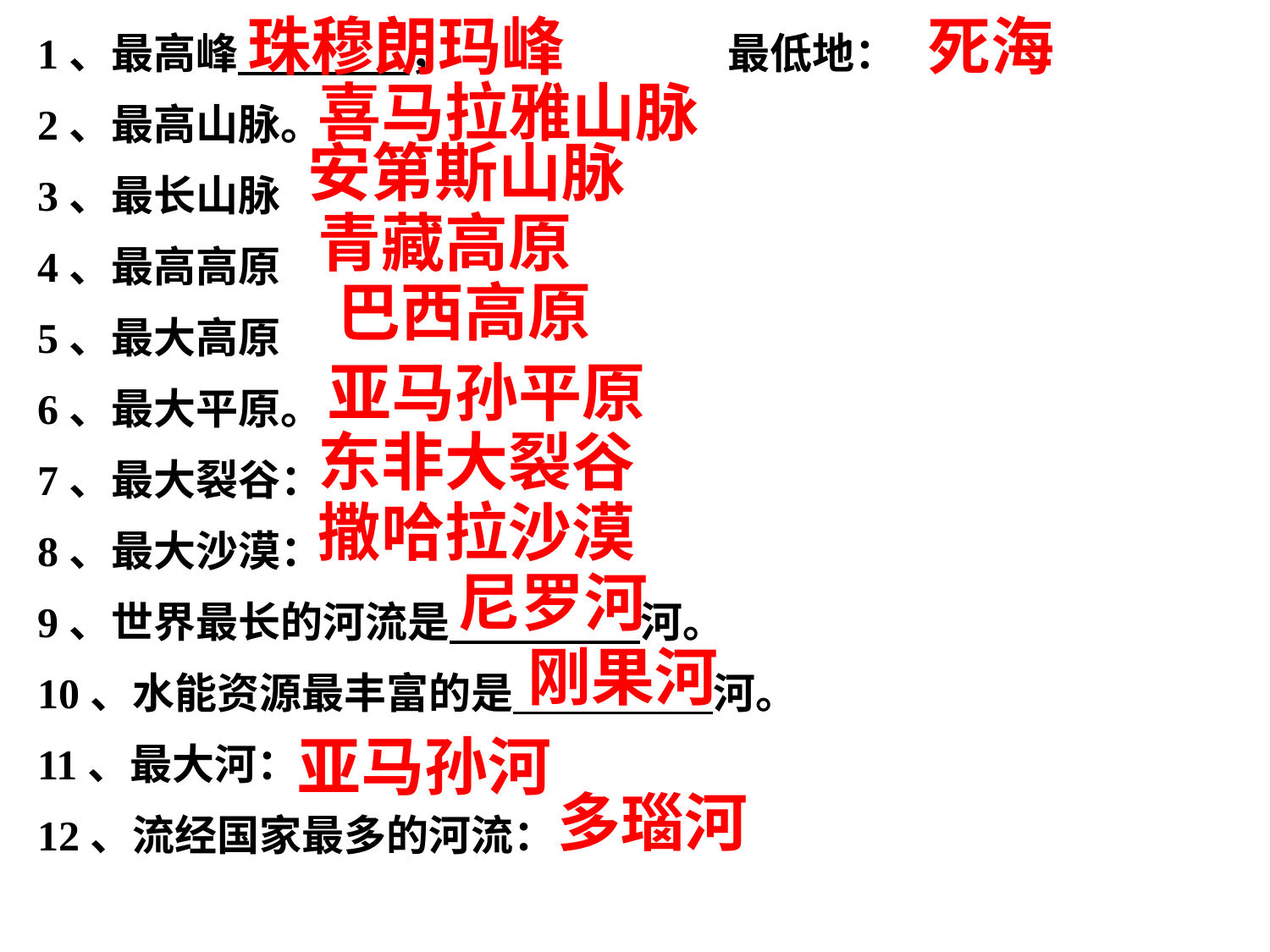

1、最高峰                  ，                             最低地：
2、最高山脉。
3、最长山脉
4、最高高原
5、最大高原
6、最大平原。
7、最大裂谷：
8、最大沙漠：
9、世界最长的河流是                    河。
10、水能资源最丰富的是                     河。
11、最大河：
12、流经国家最多的河流：
珠穆朗玛峰
死海
喜马拉雅山脉
安第斯山脉
青藏高原
巴西高原
亚马孙平原
东非大裂谷
撒哈拉沙漠
尼罗河
刚果河
亚马孙河
多瑙河